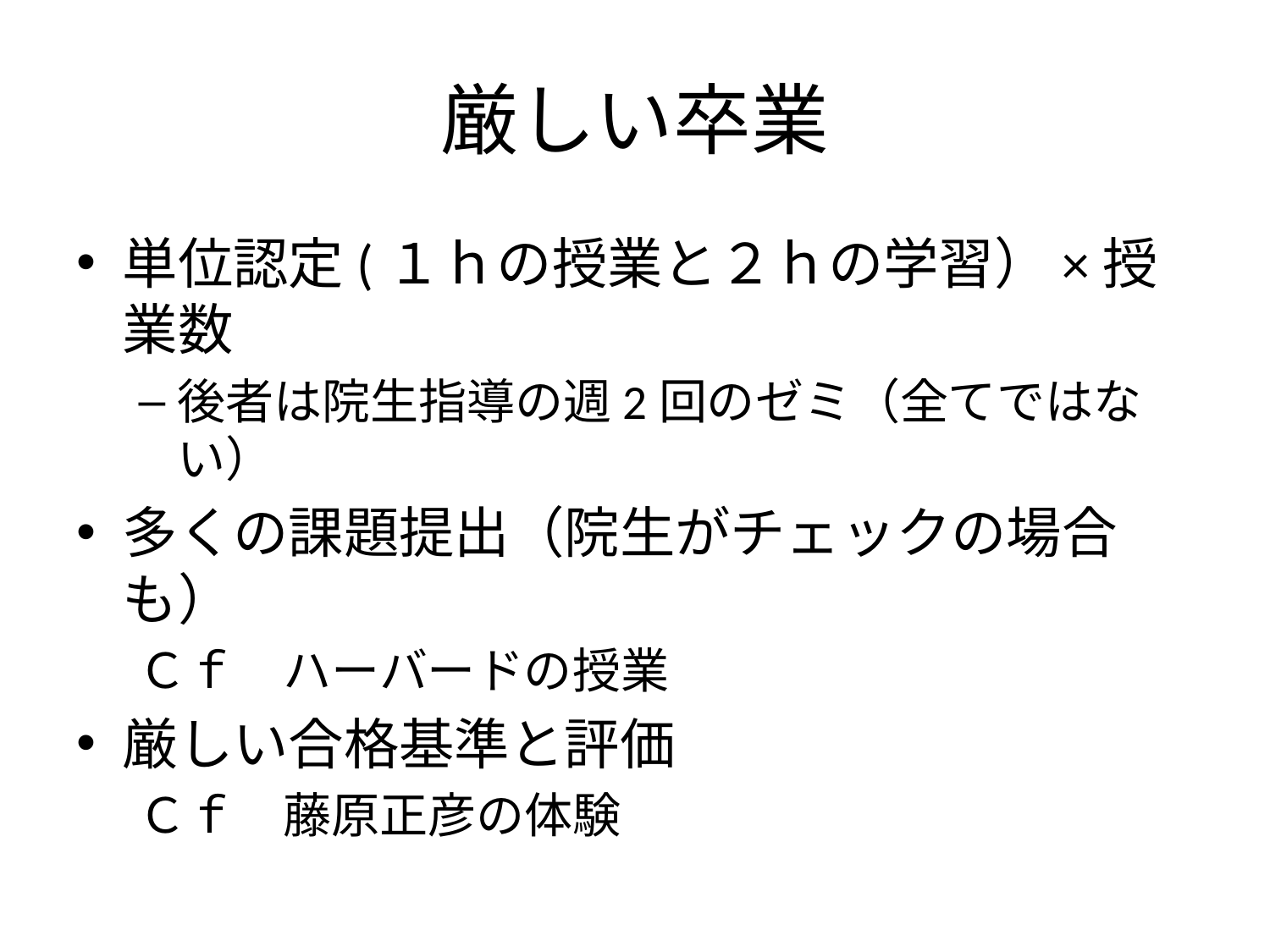

# 厳しい卒業
単位認定(１ｈの授業と２ｈの学習）×授業数
後者は院生指導の週2回のゼミ（全てではない）
多くの課題提出（院生がチェックの場合も）
Ｃｆ　ハーバードの授業
厳しい合格基準と評価
Ｃｆ　藤原正彦の体験